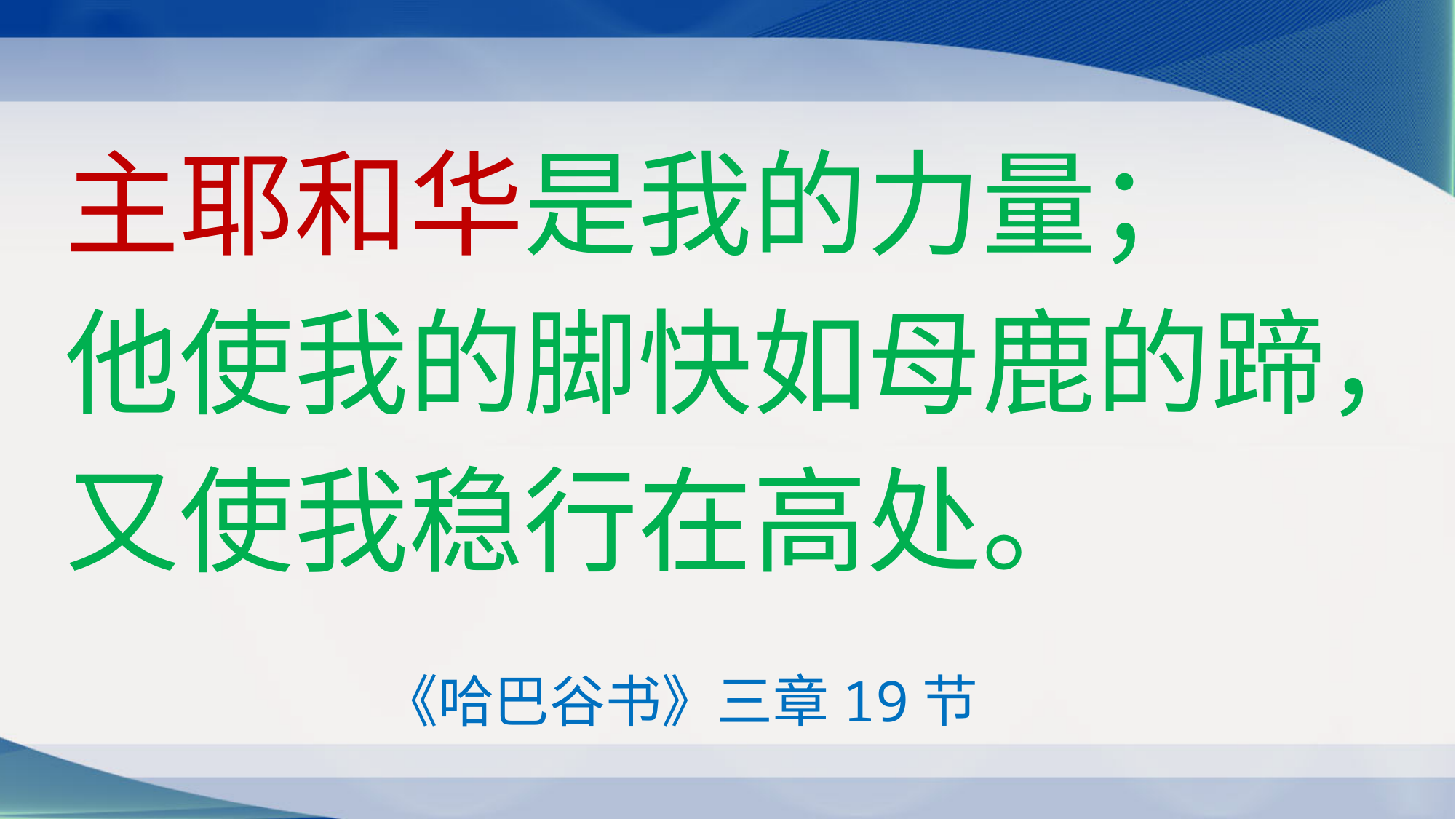

主耶和华是我的力量；
他使我的脚快如母鹿的蹄，
又使我稳行在高处。
              《哈巴谷书》三章19节